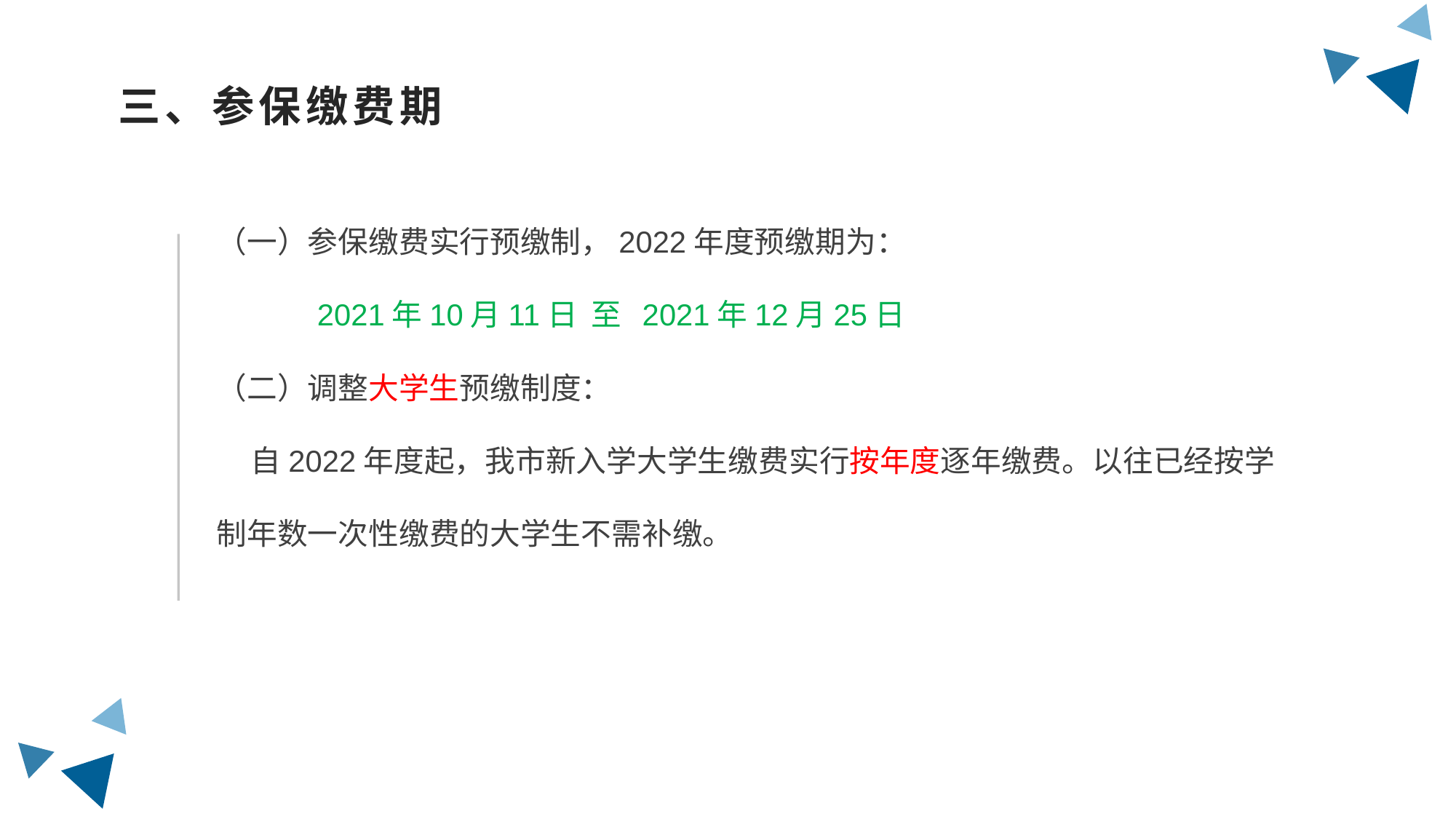

三、参保缴费期

（一）参保缴费实行预缴制，2022年度预缴期为：
            2021年10月11日  至  2021年12月25日
（二）调整大学生预缴制度：
    自2022年度起，我市新入学大学生缴费实行按年度逐年缴费。以往已经按学制年数一次性缴费的大学生不需补缴。